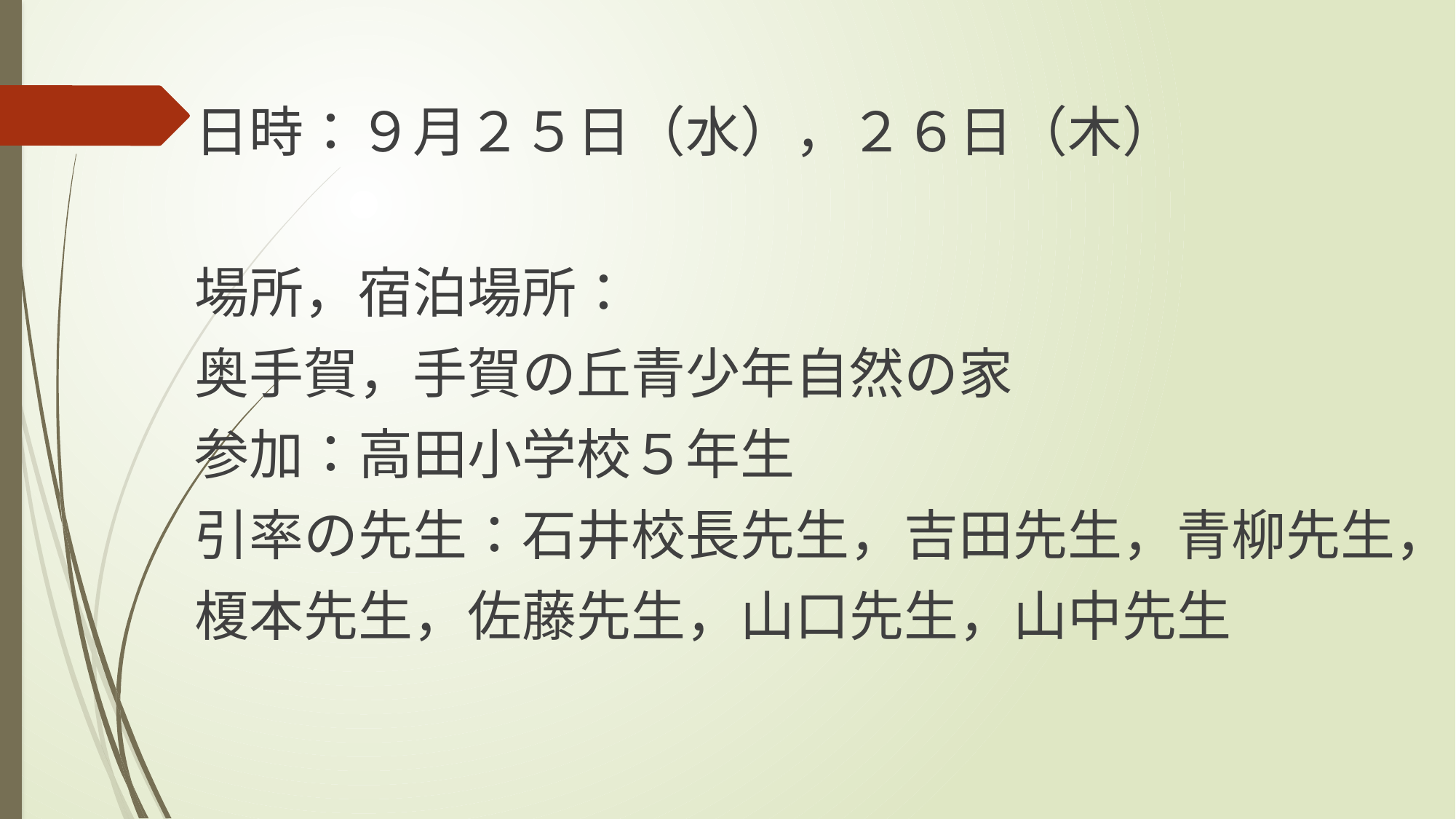

日時：９月２５日（水），２６日（木）

場所，宿泊場所：
奥手賀，手賀の丘青少年自然の家
参加：高田小学校５年生
引率の先生：石井校長先生，吉田先生，青柳先生，
榎本先生，佐藤先生，山口先生，山中先生